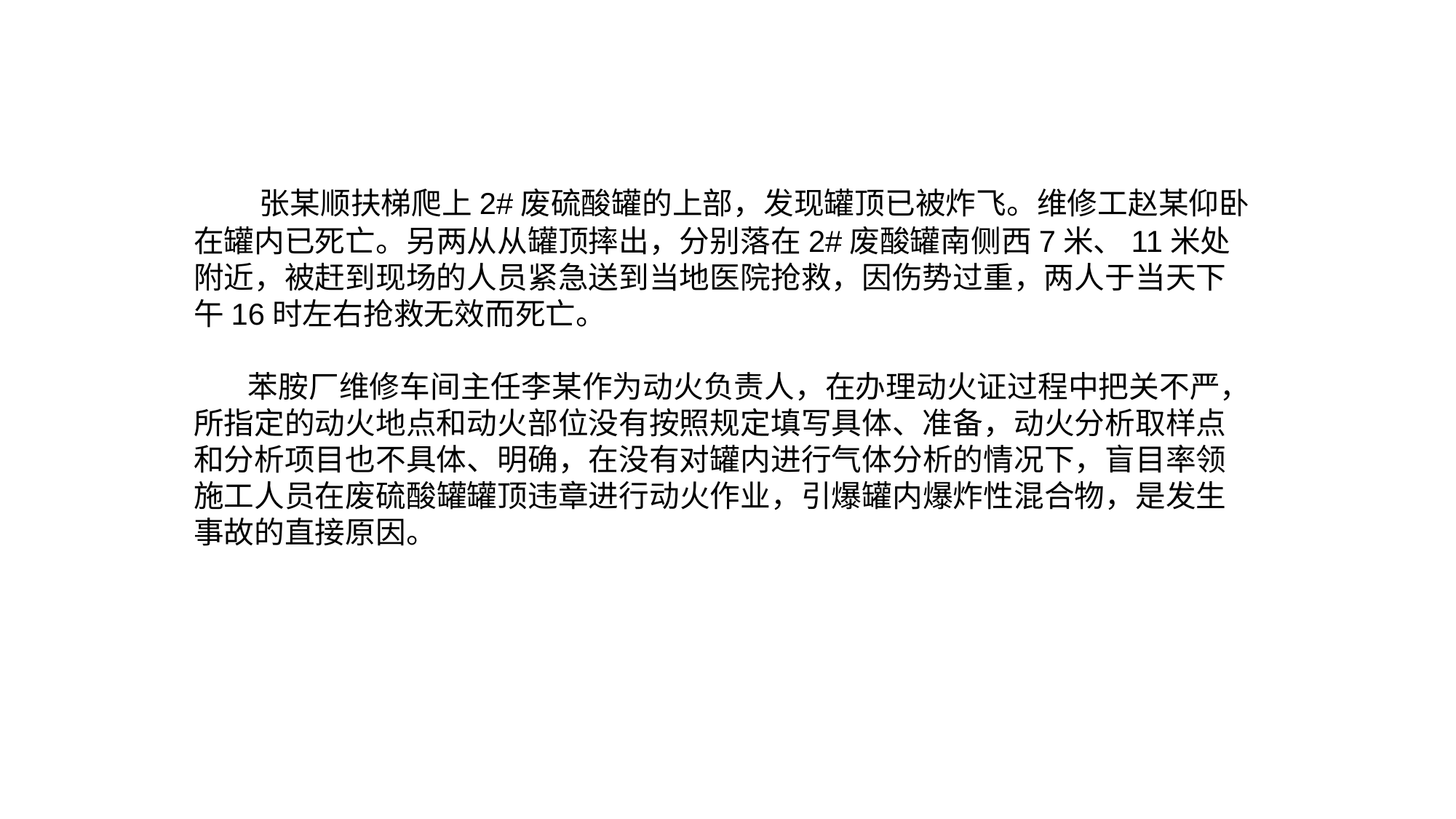

#

       张某顺扶梯爬上2#废硫酸罐的上部，发现罐顶已被炸飞。维修工赵某仰卧在罐内已死亡。另两从从罐顶摔出，分别落在2#废酸罐南侧西7米、11米处附近，被赶到现场的人员紧急送到当地医院抢救，因伤势过重，两人于当天下午16时左右抢救无效而死亡。

       苯胺厂维修车间主任李某作为动火负责人，在办理动火证过程中把关不严，所指定的动火地点和动火部位没有按照规定填写具体、准备，动火分析取样点和分析项目也不具体、明确，在没有对罐内进行气体分析的情况下，盲目率领施工人员在废硫酸罐罐顶违章进行动火作业，引爆罐内爆炸性混合物，是发生事故的直接原因。